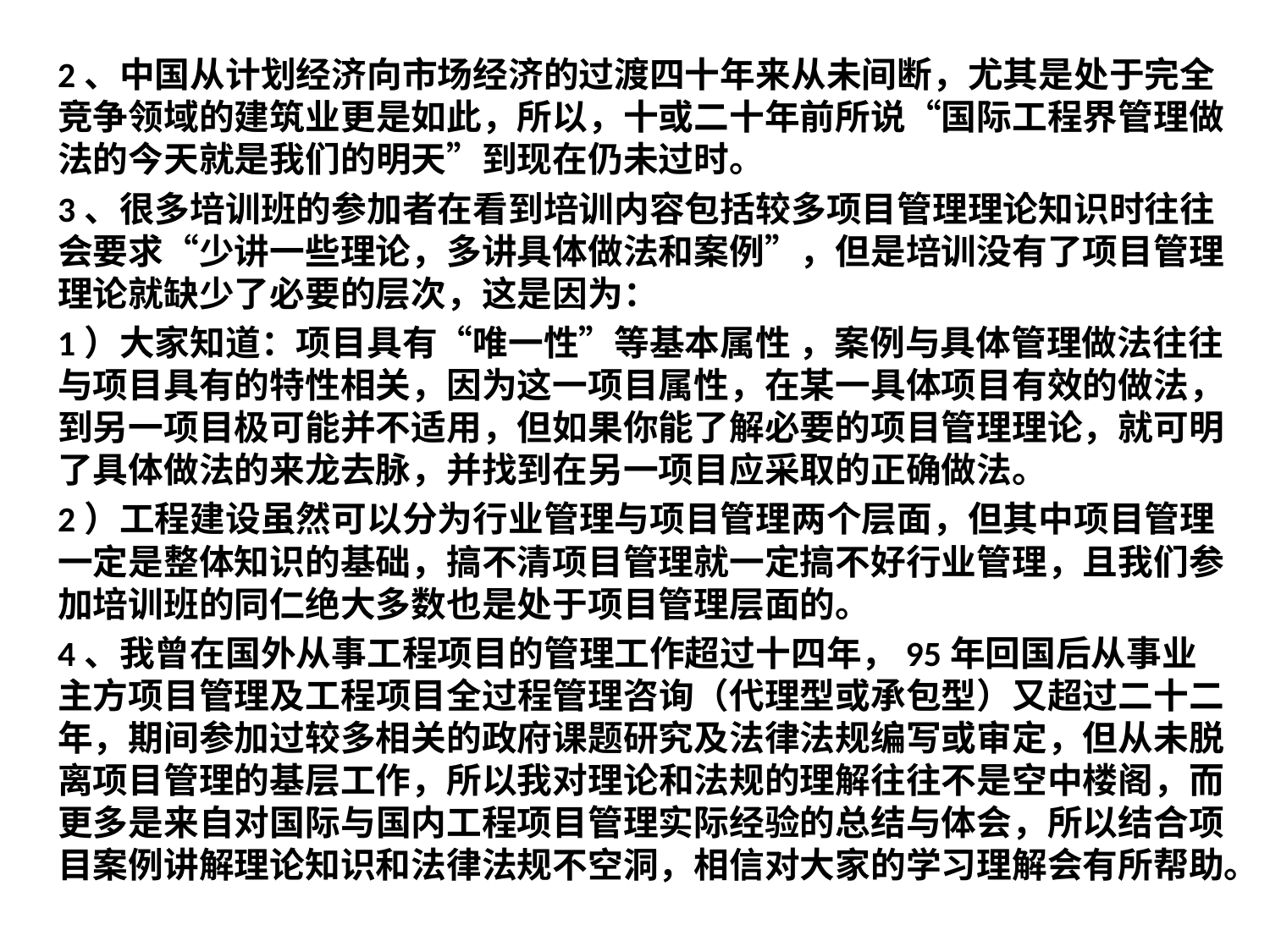

2、中国从计划经济向市场经济的过渡四十年来从未间断，尤其是处于完全竞争领域的建筑业更是如此，所以，十或二十年前所说“国际工程界管理做法的今天就是我们的明天”到现在仍未过时。
3、很多培训班的参加者在看到培训内容包括较多项目管理理论知识时往往会要求“少讲一些理论，多讲具体做法和案例”，但是培训没有了项目管理理论就缺少了必要的层次，这是因为：
1）大家知道：项目具有“唯一性”等基本属性 ，案例与具体管理做法往往与项目具有的特性相关，因为这一项目属性，在某一具体项目有效的做法，到另一项目极可能并不适用，但如果你能了解必要的项目管理理论，就可明了具体做法的来龙去脉，并找到在另一项目应采取的正确做法。
2）工程建设虽然可以分为行业管理与项目管理两个层面，但其中项目管理一定是整体知识的基础，搞不清项目管理就一定搞不好行业管理，且我们参加培训班的同仁绝大多数也是处于项目管理层面的。
4、我曾在国外从事工程项目的管理工作超过十四年，95年回国后从事业主方项目管理及工程项目全过程管理咨询（代理型或承包型）又超过二十二年，期间参加过较多相关的政府课题研究及法律法规编写或审定，但从未脱离项目管理的基层工作，所以我对理论和法规的理解往往不是空中楼阁，而更多是来自对国际与国内工程项目管理实际经验的总结与体会，所以结合项目案例讲解理论知识和法律法规不空洞，相信对大家的学习理解会有所帮助。